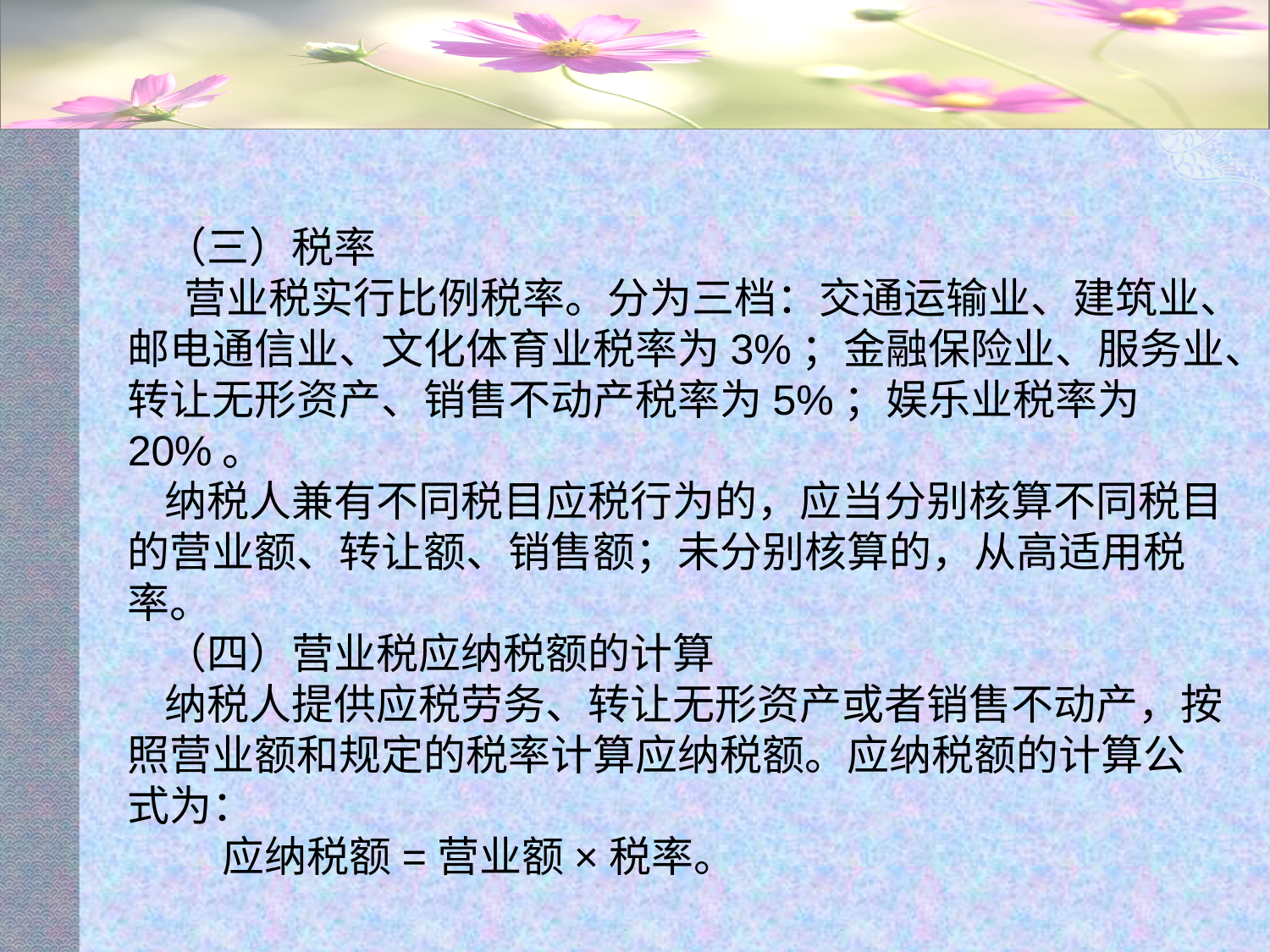

#
（三）税率
 营业税实行比例税率。分为三档：交通运输业、建筑业、邮电通信业、文化体育业税率为3%；金融保险业、服务业、转让无形资产、销售不动产税率为5%；娱乐业税率为20%。
纳税人兼有不同税目应税行为的，应当分别核算不同税目的营业额、转让额、销售额；未分别核算的，从高适用税率。
（四）营业税应纳税额的计算
纳税人提供应税劳务、转让无形资产或者销售不动产，按照营业额和规定的税率计算应纳税额。应纳税额的计算公式为：
     应纳税额=营业额×税率。